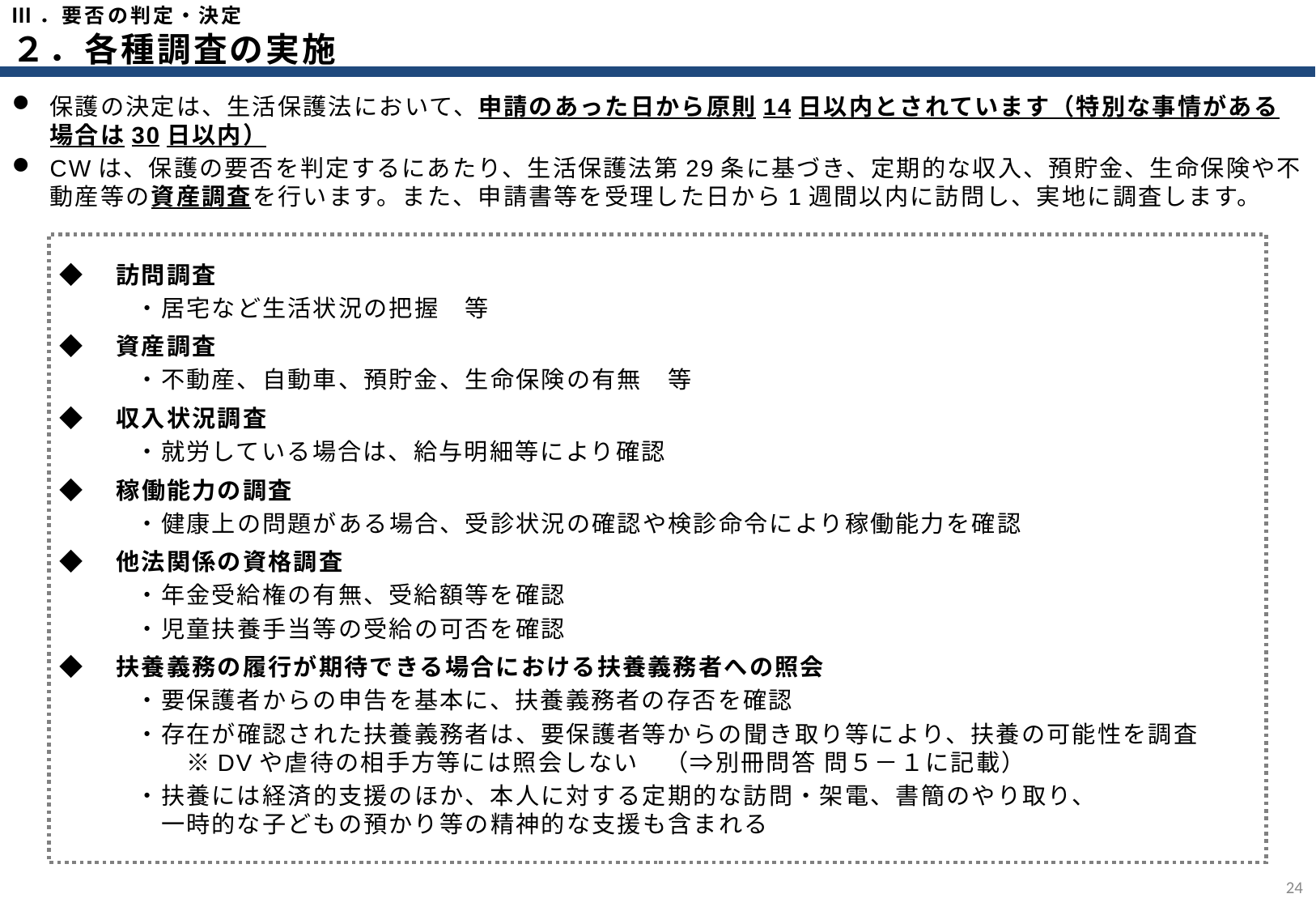

Ⅲ．要否の判定・決定
２．各種調査の実施
保護の決定は、生活保護法において、申請のあった日から原則14日以内とされています（特別な事情がある場合は30日以内）
CWは、保護の要否を判定するにあたり、生活保護法第29条に基づき、定期的な収入、預貯金、生命保険や不動産等の資産調査を行います。また、申請書等を受理した日から1週間以内に訪問し、実地に調査します。
◆　訪問調査
　　　・居宅など生活状況の把握　等
◆　資産調査
　　　・不動産、自動車、預貯金、生命保険の有無　等
◆　収入状況調査
　　　・就労している場合は、給与明細等により確認
◆　稼働能力の調査
　　　・健康上の問題がある場合、受診状況の確認や検診命令により稼働能力を確認
◆　他法関係の資格調査
　　　・年金受給権の有無、受給額等を確認
　　　・児童扶養手当等の受給の可否を確認
◆　扶養義務の履行が期待できる場合における扶養義務者への照会
　　　・要保護者からの申告を基本に、扶養義務者の存否を確認
　　　・存在が確認された扶養義務者は、要保護者等からの聞き取り等により、扶養の可能性を調査
　　　　　※DVや虐待の相手方等には照会しない　（⇒別冊問答 問５－１に記載）
　　　・扶養には経済的支援のほか、本人に対する定期的な訪問・架電、書簡のやり取り、
　　　　一時的な子どもの預かり等の精神的な支援も含まれる
24